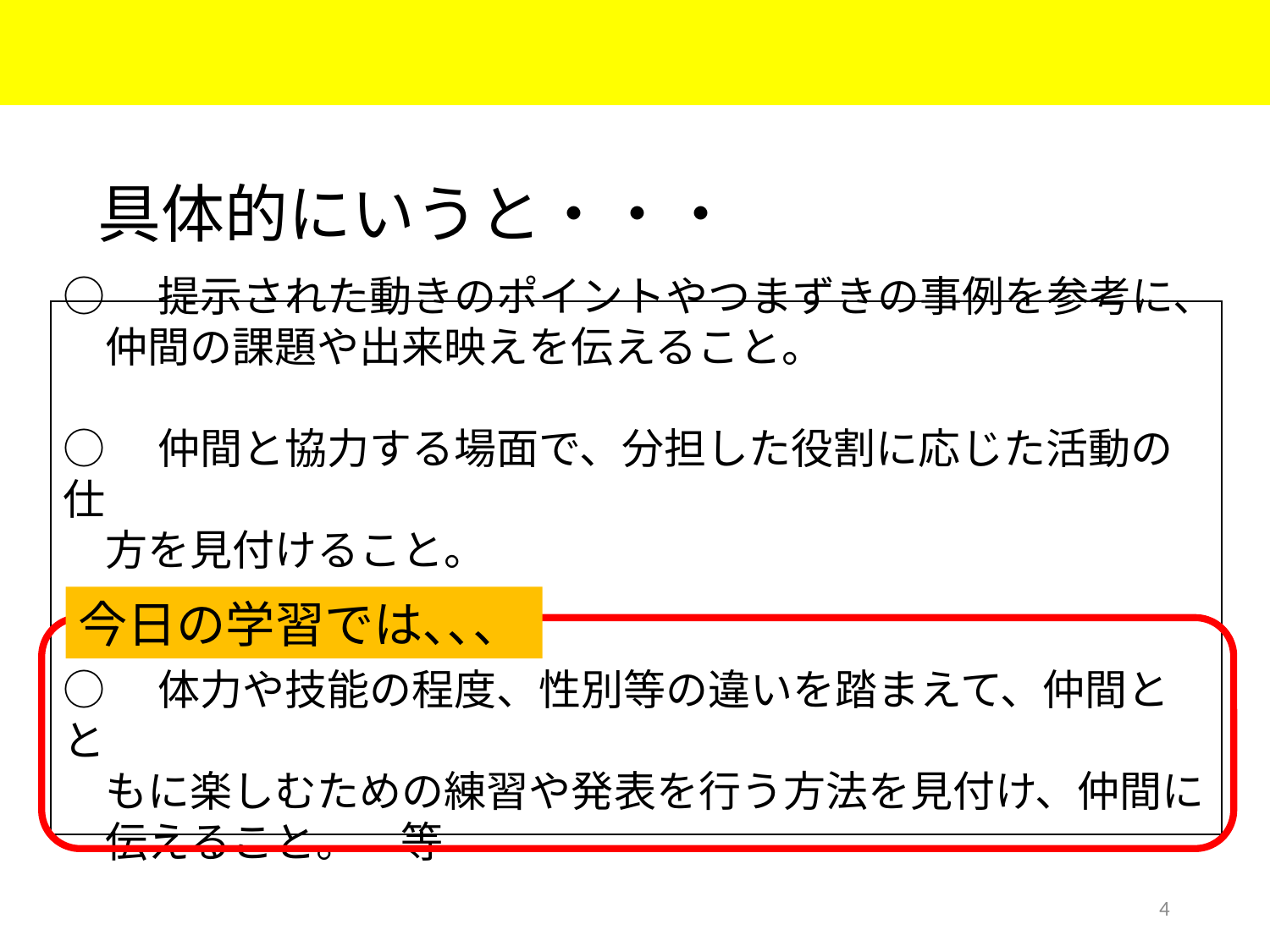

具体的にいうと・・・
○　提示された動きのポイントやつまずきの事例を参考に、
　仲間の課題や出来映えを伝えること。

○　仲間と協力する場面で、分担した役割に応じた活動の仕
　方を見付けること。

○　体力や技能の程度、性別等の違いを踏まえて、仲間とと
　もに楽しむための練習や発表を行う方法を見付け、仲間に
　伝えること。　等
今日の学習では､､、

4